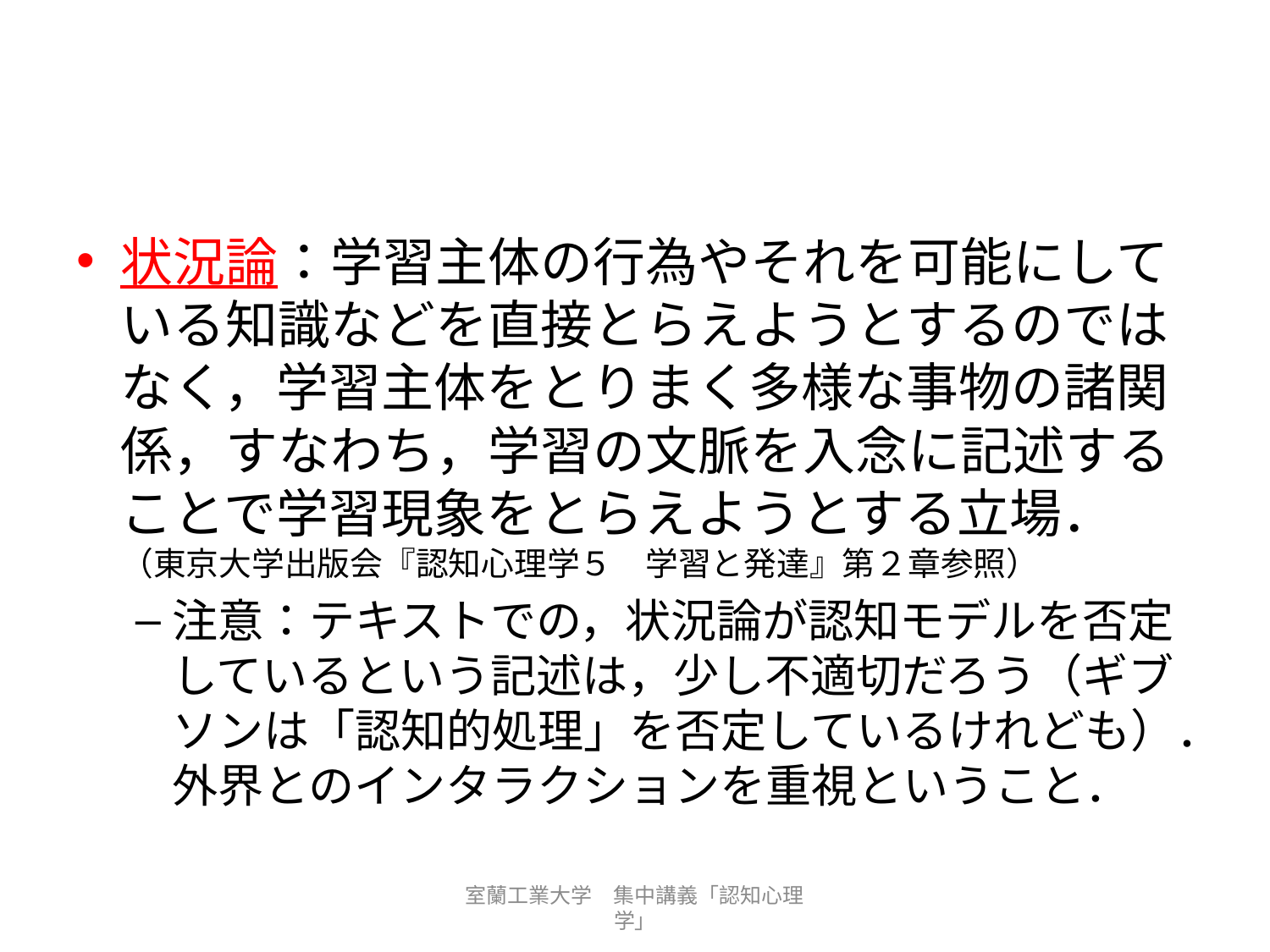

#
状況論：学習主体の行為やそれを可能にしている知識などを直接とらえようとするのではなく，学習主体をとりまく多様な事物の諸関係，すなわち，学習の文脈を入念に記述することで学習現象をとらえようとする立場．  （東京大学出版会『認知心理学５　学習と発達』第２章参照）
注意：テキストでの，状況論が認知モデルを否定しているという記述は，少し不適切だろう（ギブソンは「認知的処理」を否定しているけれども）．外界とのインタラクションを重視ということ．
室蘭工業大学　集中講義「認知心理学」